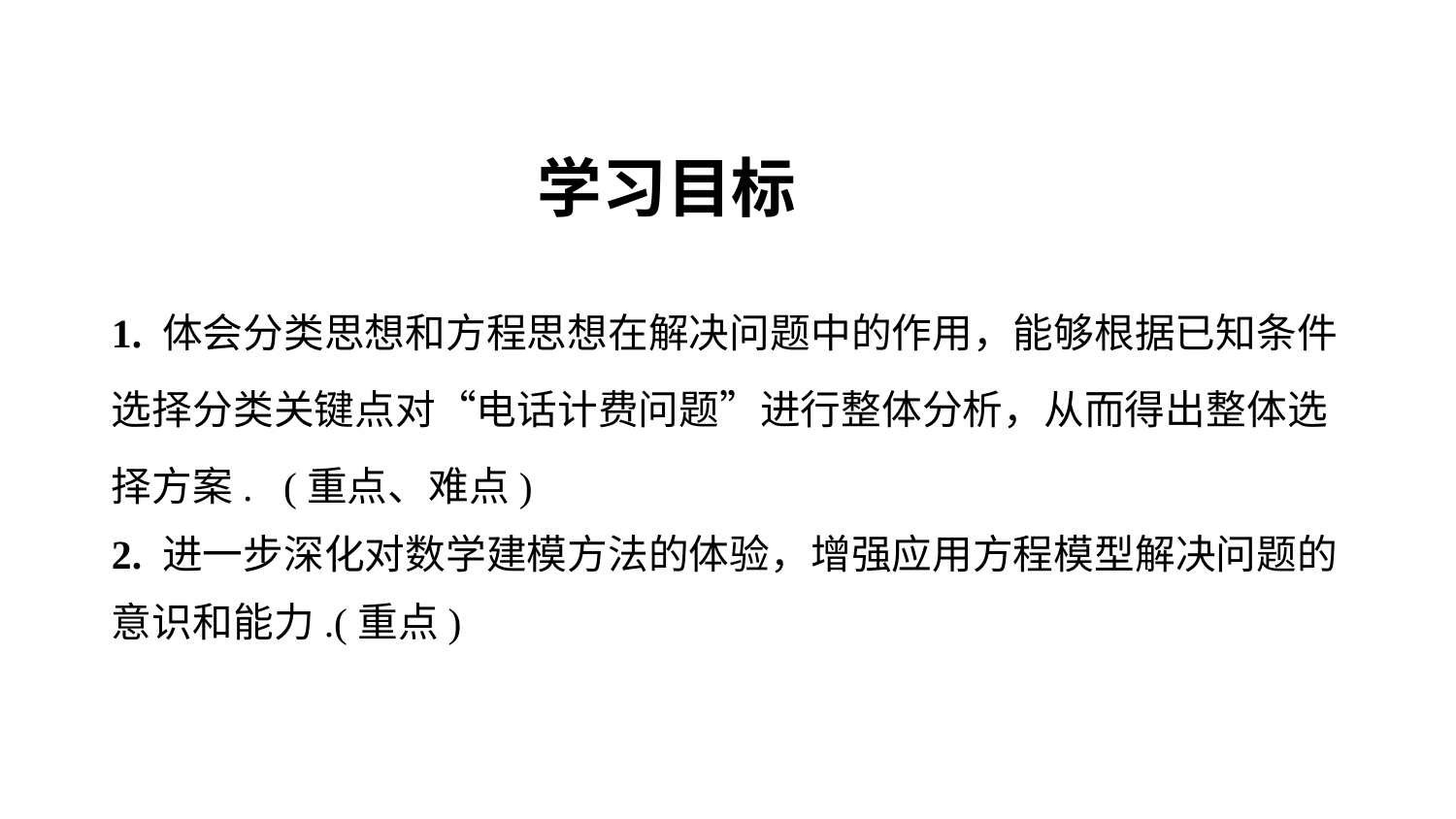

学习目标

1. 体会分类思想和方程思想在解决问题中的作用，能够根据已知条件选择分类关键点对“电话计费问题”进行整体分析，从而得出整体选择方案.   (重点、难点)
2. 进一步深化对数学建模方法的体验，增强应用方程模型解决问题的意识和能力.(重点)